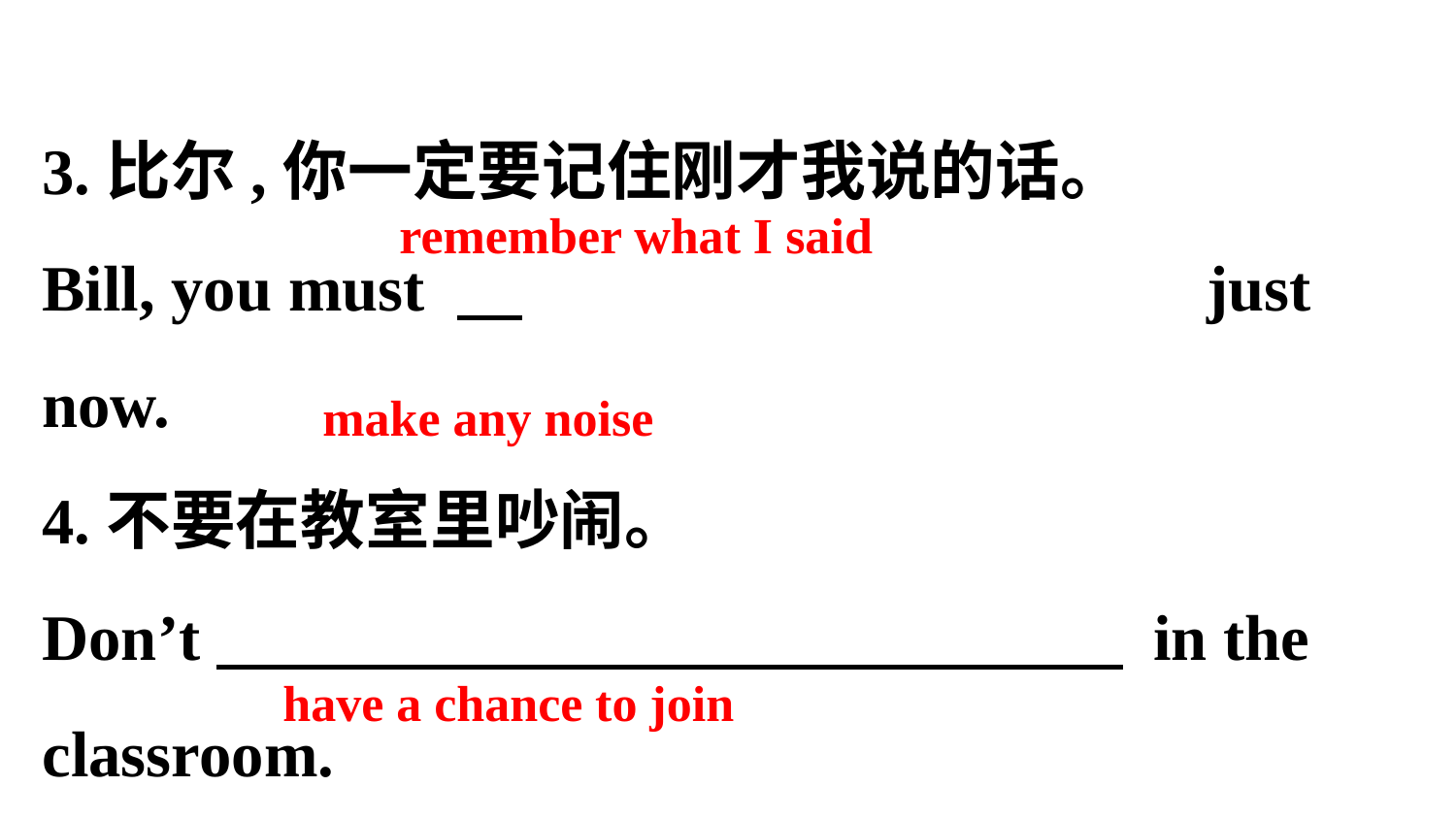

3.比尔,你一定要记住刚才我说的话。
Bill, you must 　						just now.
4.不要在教室里吵闹。
Don’t　　　　　　　　　　　　　　 in the classroom.
5.如果你能讲一口流利的英语,你就有机会加入我们。
If you can speak English really well,
you can 　				　　　　　us.
remember what I said
make any noise
have a chance to join